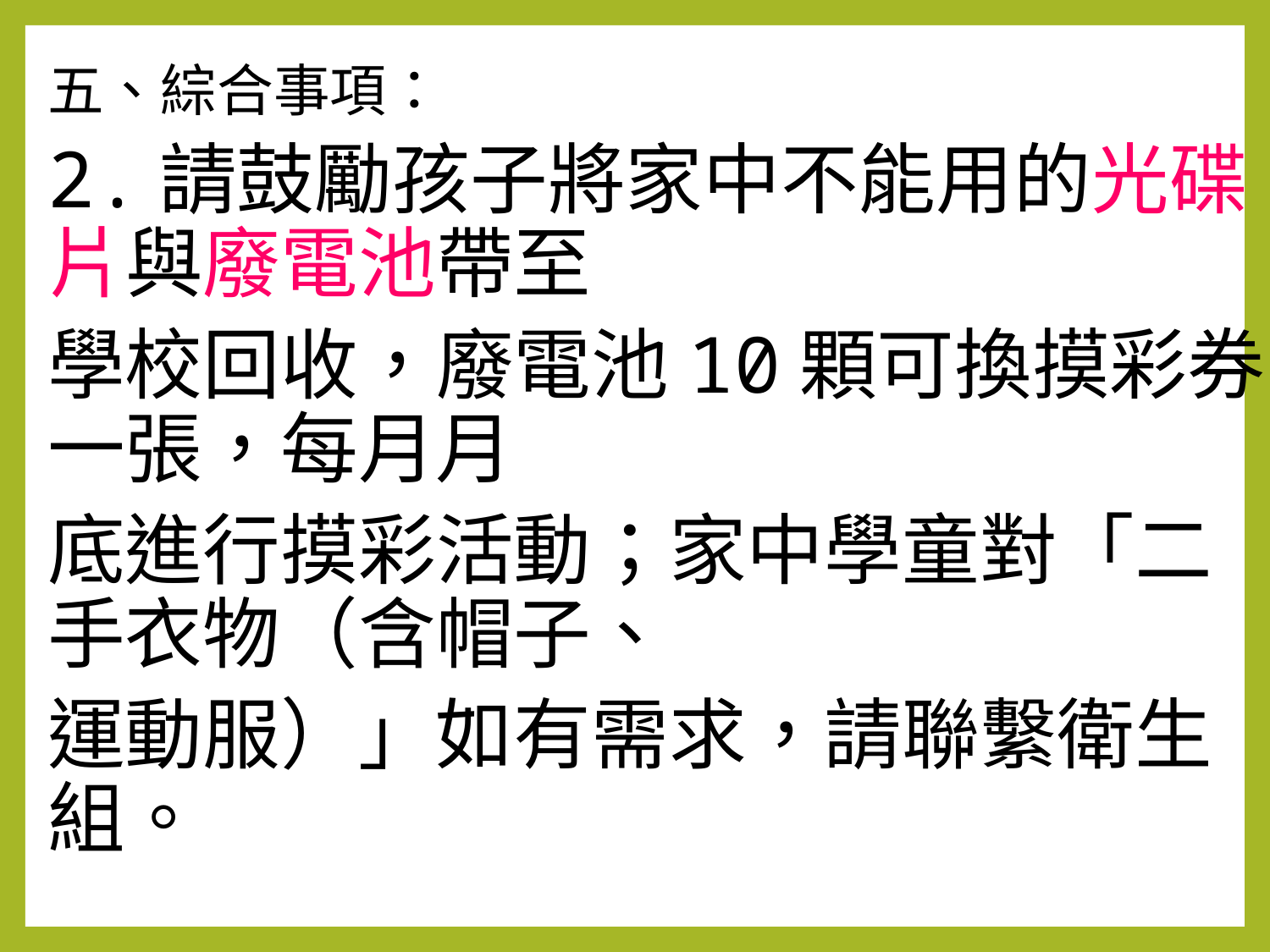

五、綜合事項：
2.請鼓勵孩子將家中不能用的光碟片與廢電池帶至
學校回收，廢電池10顆可換摸彩券一張，每月月
底進行摸彩活動；家中學童對「二手衣物（含帽子、
運動服）」如有需求，請聯繫衛生組。